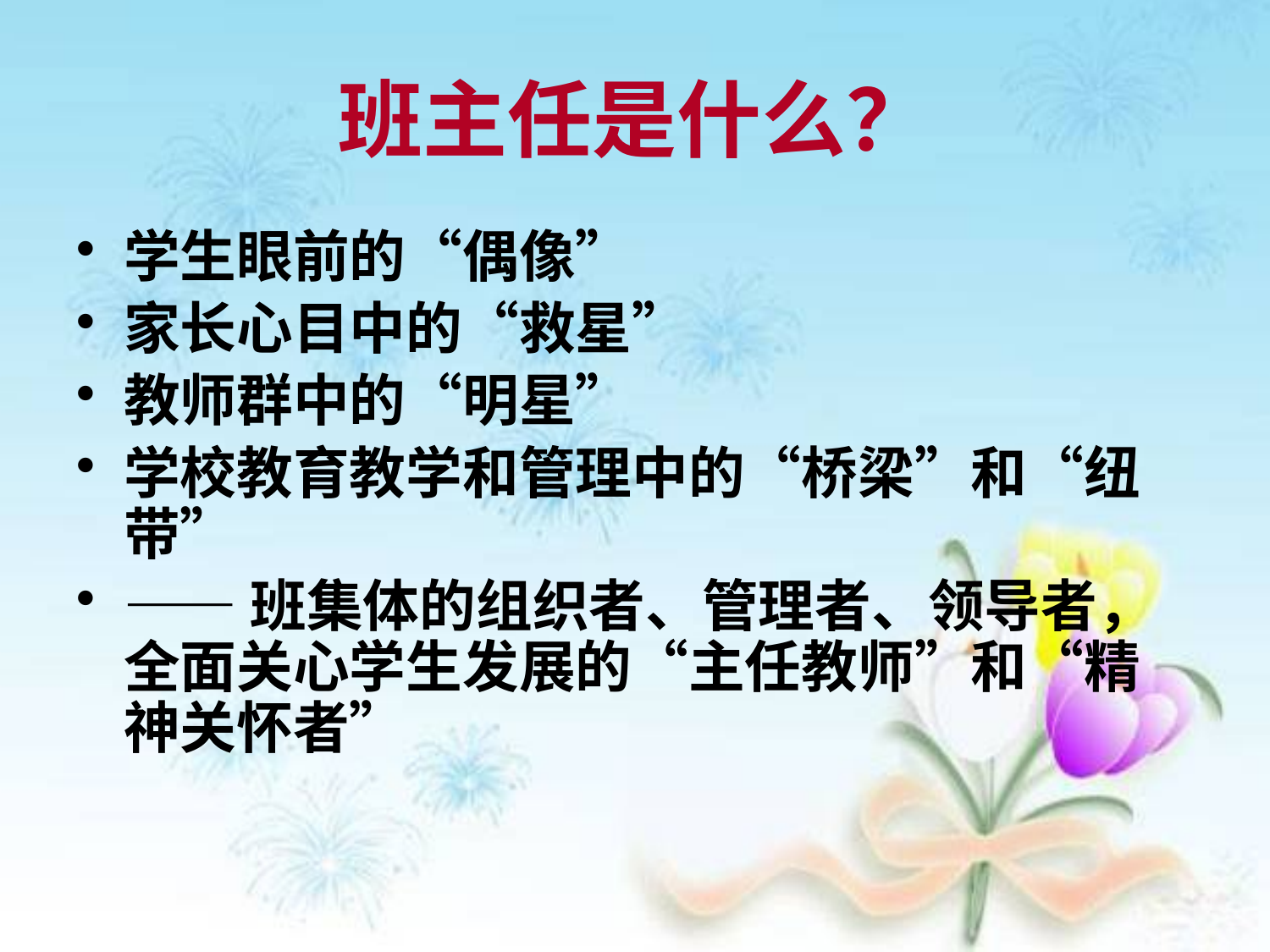

# 班主任是什么？
学生眼前的“偶像”
家长心目中的“救星”
教师群中的“明星”
学校教育教学和管理中的“桥梁”和“纽带”
——班集体的组织者、管理者、领导者，全面关心学生发展的“主任教师”和“精神关怀者”